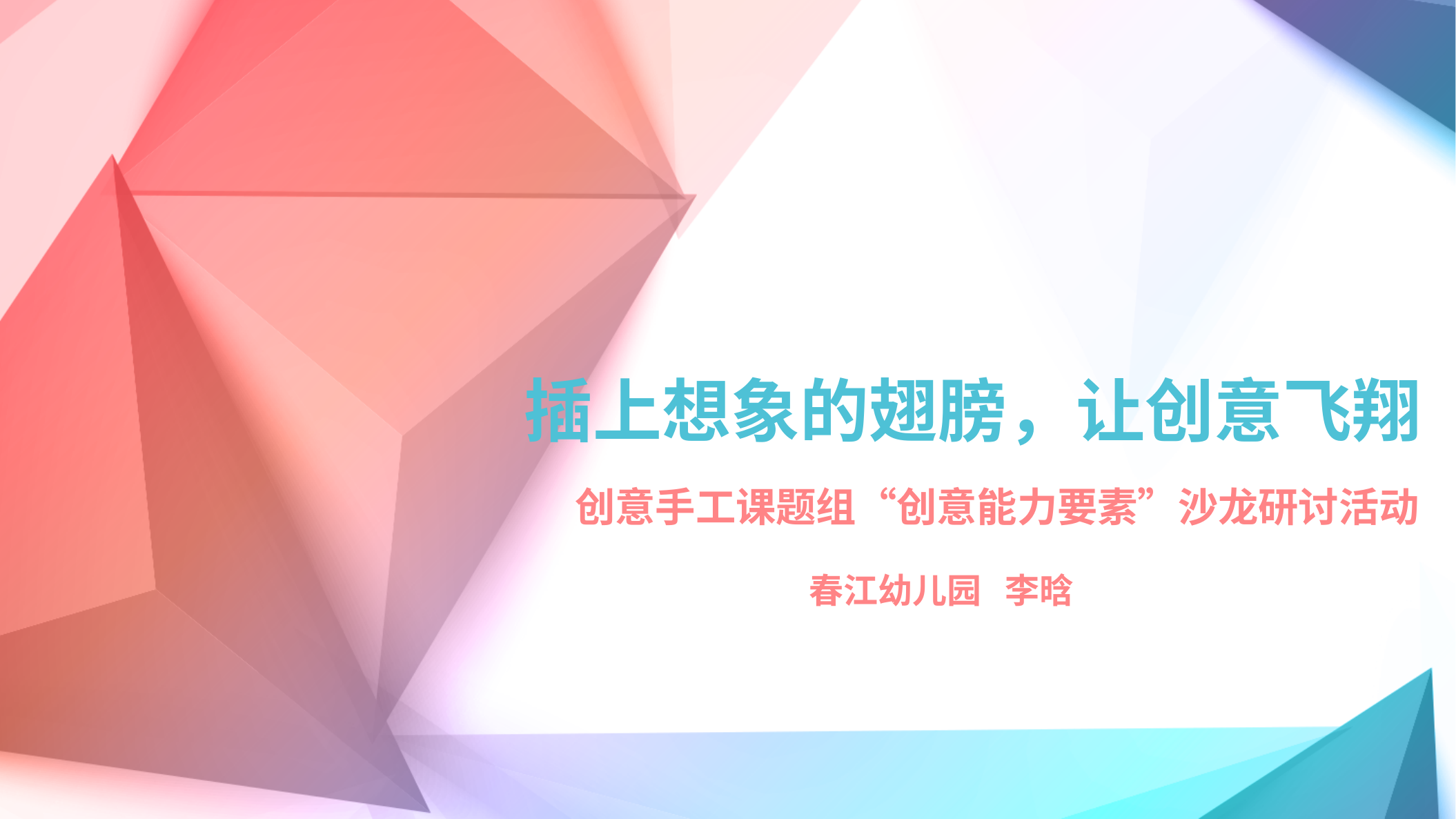

插上想象的翅膀，让创意飞翔
创意手工课题组“创意能力要素”沙龙研讨活动
春江幼儿园   李晗